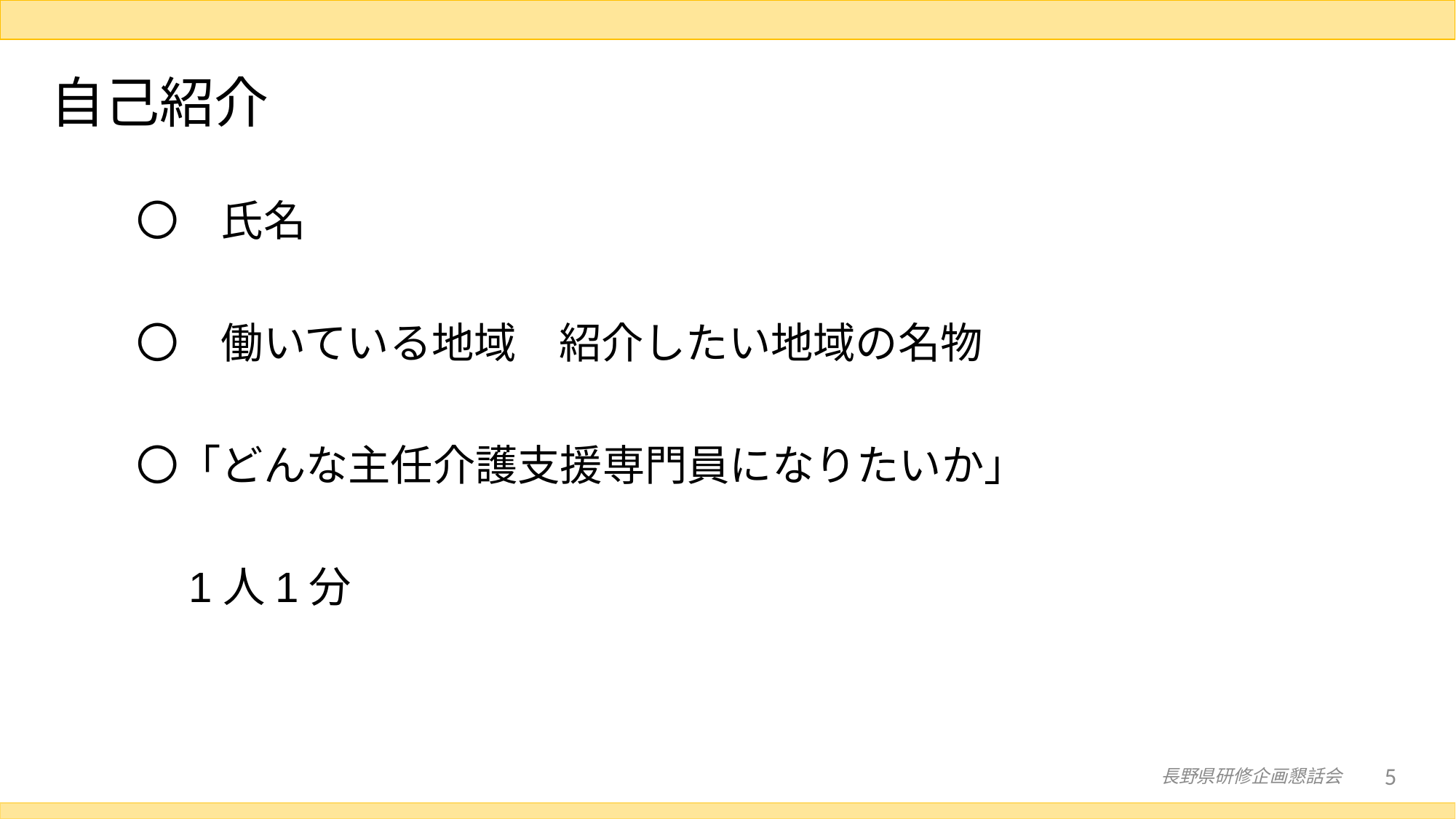

# 自己紹介
　〇　氏名

　〇　働いている地域　紹介したい地域の名物

　〇「どんな主任介護支援専門員になりたいか」

　　1人1分
長野県研修企画懇話会
5